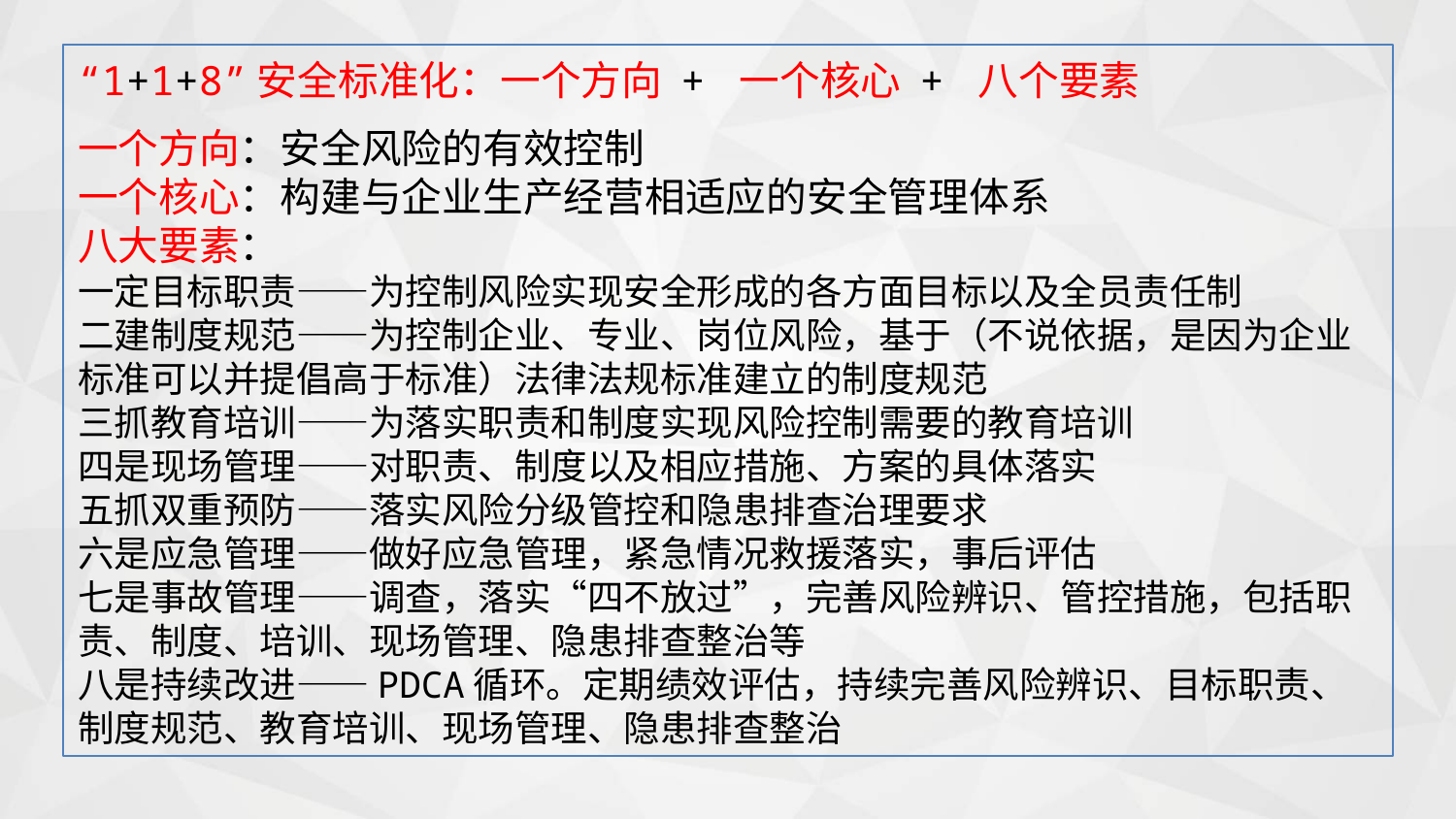

“1+1+8”安全标准化：一个方向 + 一个核心 + 八个要素

一个方向：安全风险的有效控制
一个核心：构建与企业生产经营相适应的安全管理体系
八大要素：
一定目标职责——为控制风险实现安全形成的各方面目标以及全员责任制
二建制度规范——为控制企业、专业、岗位风险，基于（不说依据，是因为企业标准可以并提倡高于标准）法律法规标准建立的制度规范
三抓教育培训——为落实职责和制度实现风险控制需要的教育培训
四是现场管理——对职责、制度以及相应措施、方案的具体落实
五抓双重预防——落实风险分级管控和隐患排查治理要求
六是应急管理——做好应急管理，紧急情况救援落实，事后评估
七是事故管理——调查，落实“四不放过”，完善风险辨识、管控措施，包括职责、制度、培训、现场管理、隐患排查整治等
八是持续改进——PDCA循环。定期绩效评估，持续完善风险辨识、目标职责、制度规范、教育培训、现场管理、隐患排查整治